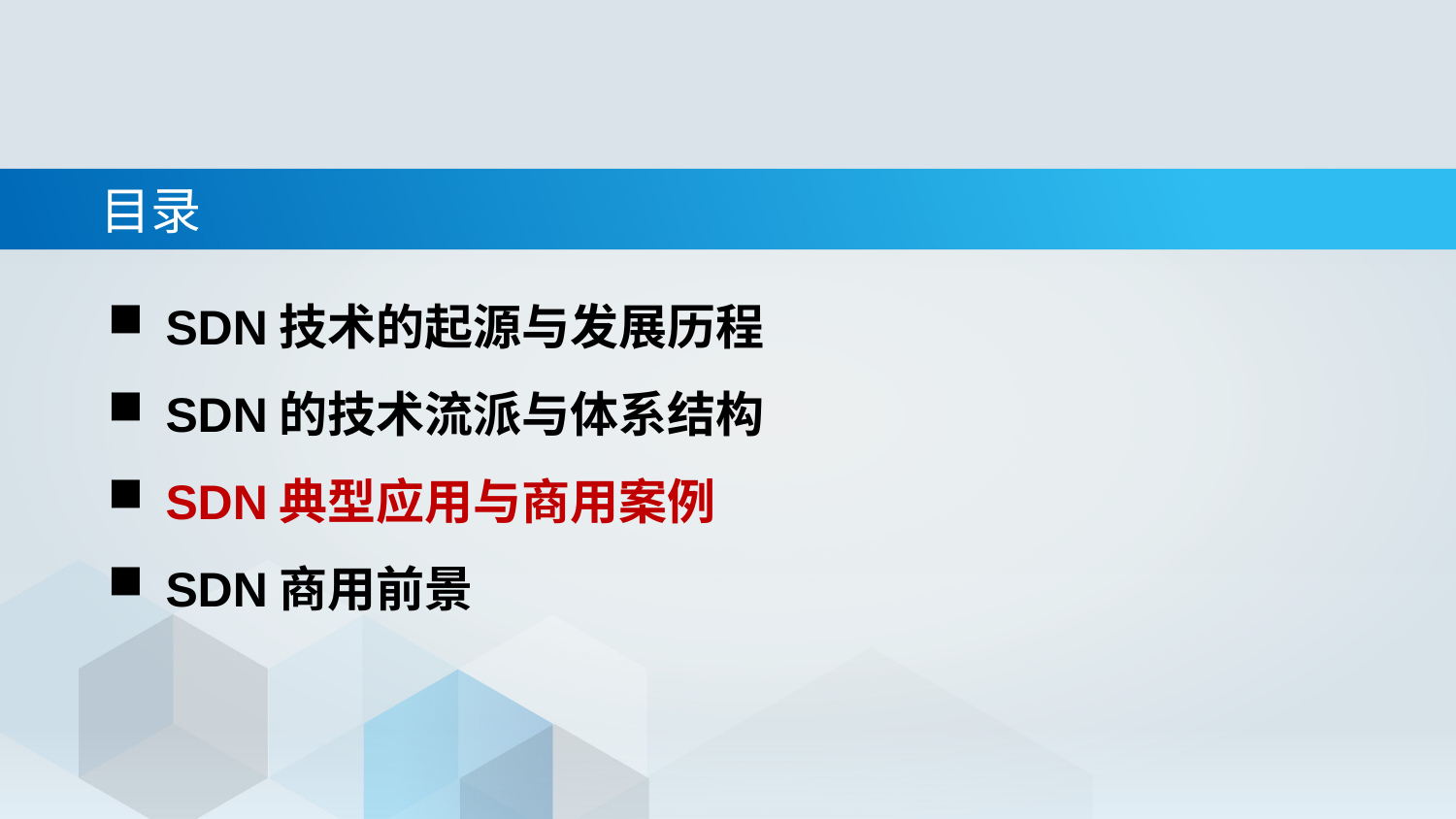

# 目录
SDN技术的起源与发展历程
SDN的技术流派与体系结构
SDN典型应用与商用案例
SDN商用前景